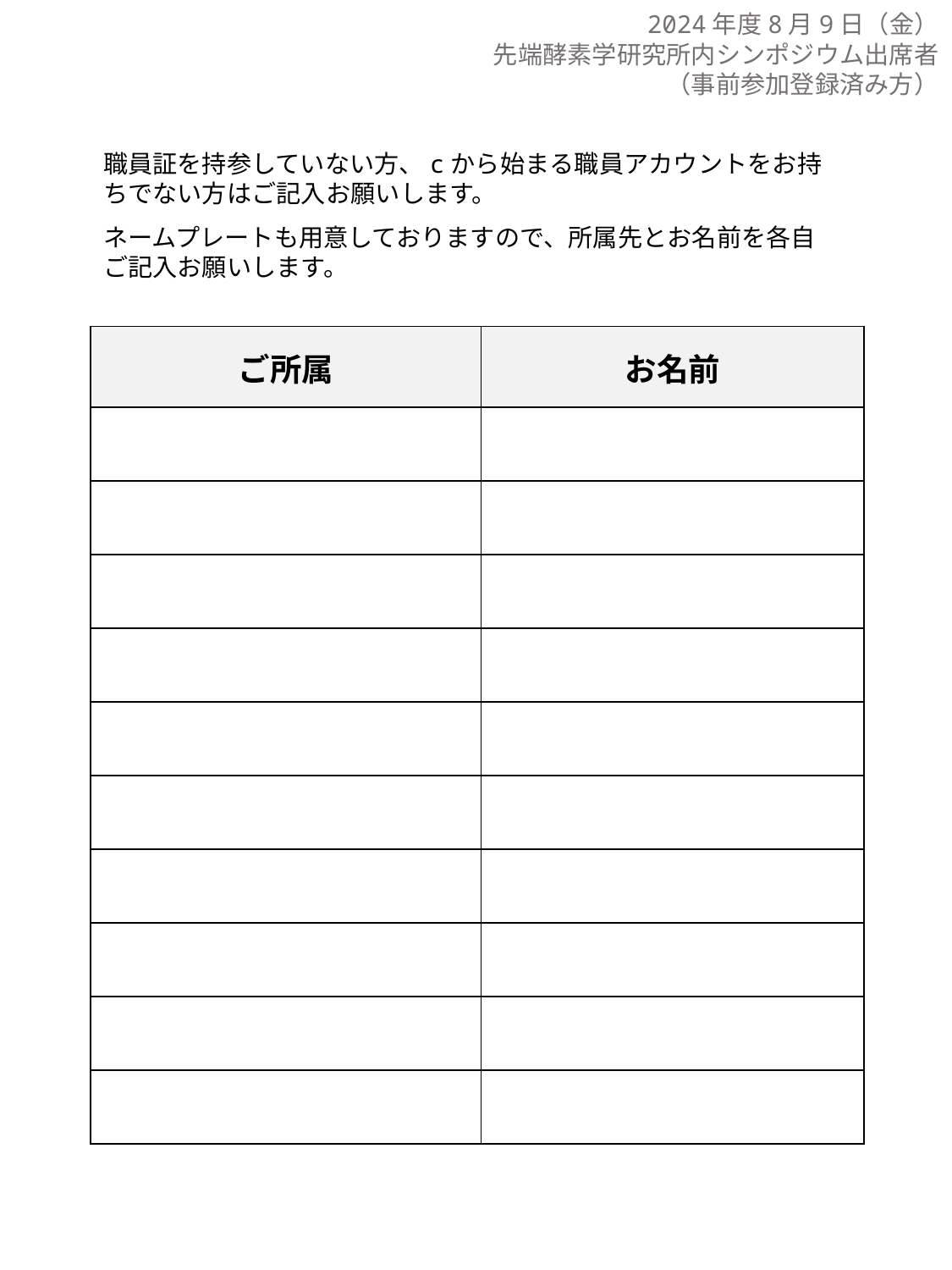

2024年度8月9日（金）
先端酵素学研究所内シンポジウム出席者（事前参加登録済み方）
職員証を持参していない方、cから始まる職員アカウントをお持ちでない方はご記入お願いします。

ネームプレートも用意しておりますので、所属先とお名前を各自ご記入お願いします。
| ご所属 | お名前 |
| --- | --- |
|  |  |
|  |  |
|  |  |
|  |  |
|  |  |
|  |  |
|  |  |
|  |  |
|  |  |
|  |  |